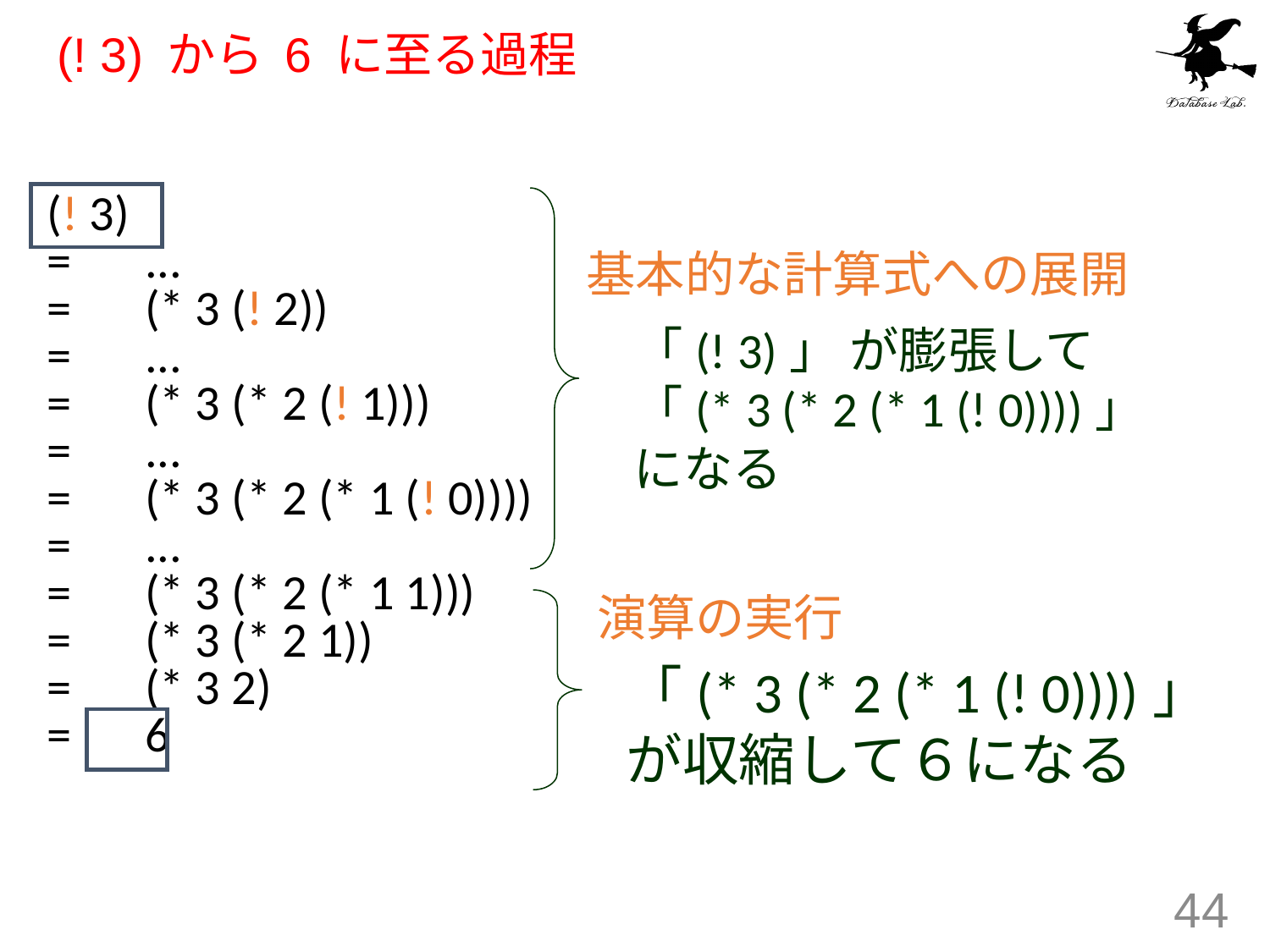

# (! 3) から 6 に至る過程

(! 3)
=　...
=　(* 3 (! 2))
=　...
=　(* 3 (* 2 (! 1)))
=　...
=　(* 3 (* 2 (* 1 (! 0))))
=　...
=　(* 3 (* 2 (* 1 1)))
=　(* 3 (* 2 1))
=　(* 3 2)
=　6

基本的な計算式への展開
「(! 3)」 が膨張して
「(* 3 (* 2 (* 1 (! 0))))」
になる

演算の実行

「(* 3 (* 2 (* 1 (! 0))))」
が収縮して６になる

44